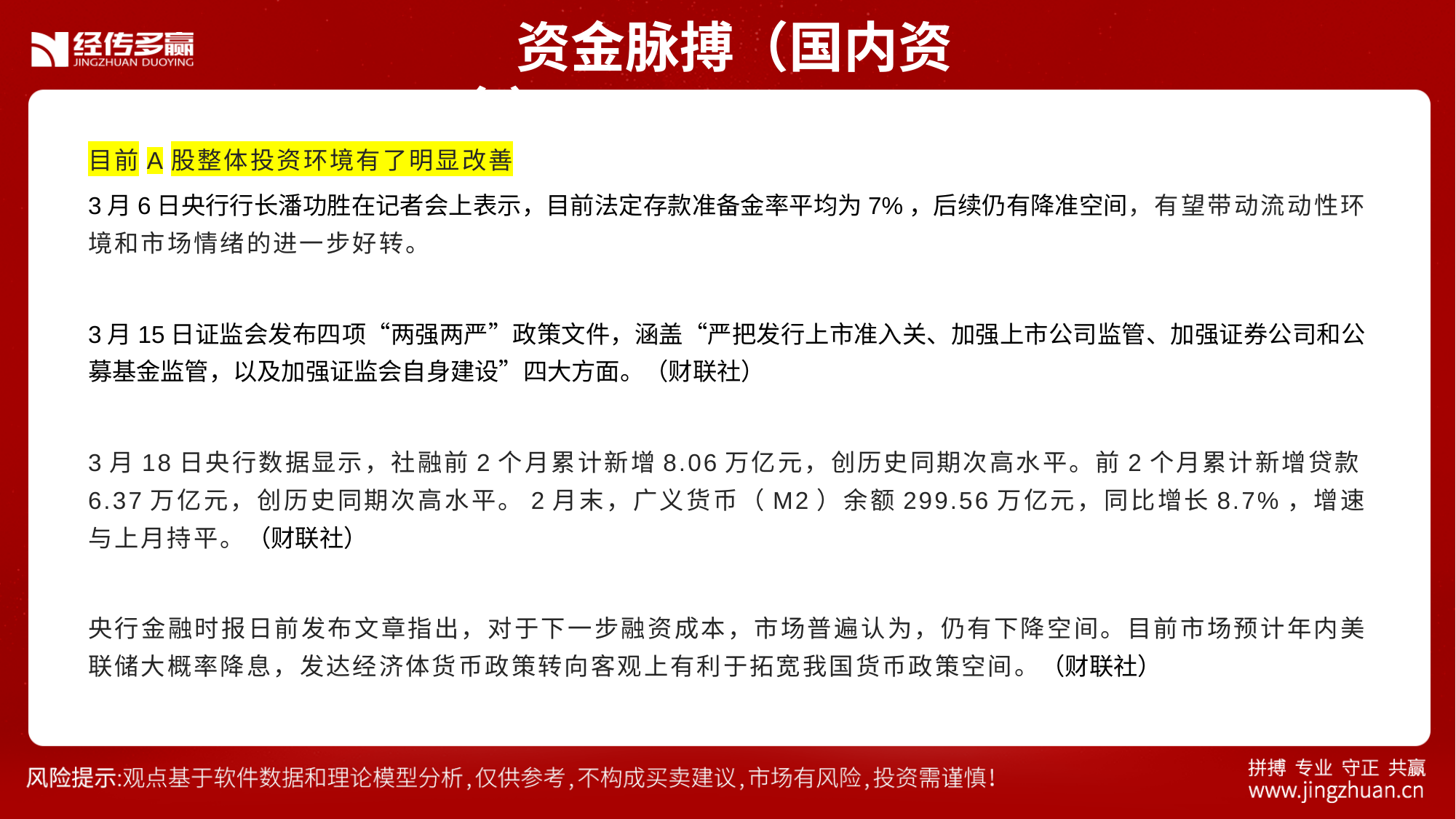

资金脉搏（国内资金）
目前A股整体投资环境有了明显改善
3月6日央行行长潘功胜在记者会上表示，目前法定存款准备金率平均为7%，后续仍有降准空间，有望带动流动性环境和市场情绪的进一步好转。

3月15日证监会发布四项“两强两严”政策文件，涵盖“严把发行上市准入关、加强上市公司监管、加强证券公司和公募基金监管，以及加强证监会自身建设”四大方面。（财联社）

3月18日央行数据显示，社融前2个月累计新增8.06万亿元，创历史同期次高水平。前2个月累计新增贷款6.37万亿元，创历史同期次高水平。2月末，广义货币（M2）余额299.56万亿元，同比增长8.7%，增速与上月持平。（财联社）

央行金融时报日前发布文章指出，对于下一步融资成本，市场普遍认为，仍有下降空间。目前市场预计年内美联储大概率降息，发达经济体货币政策转向客观上有利于拓宽我国货币政策空间。（财联社）